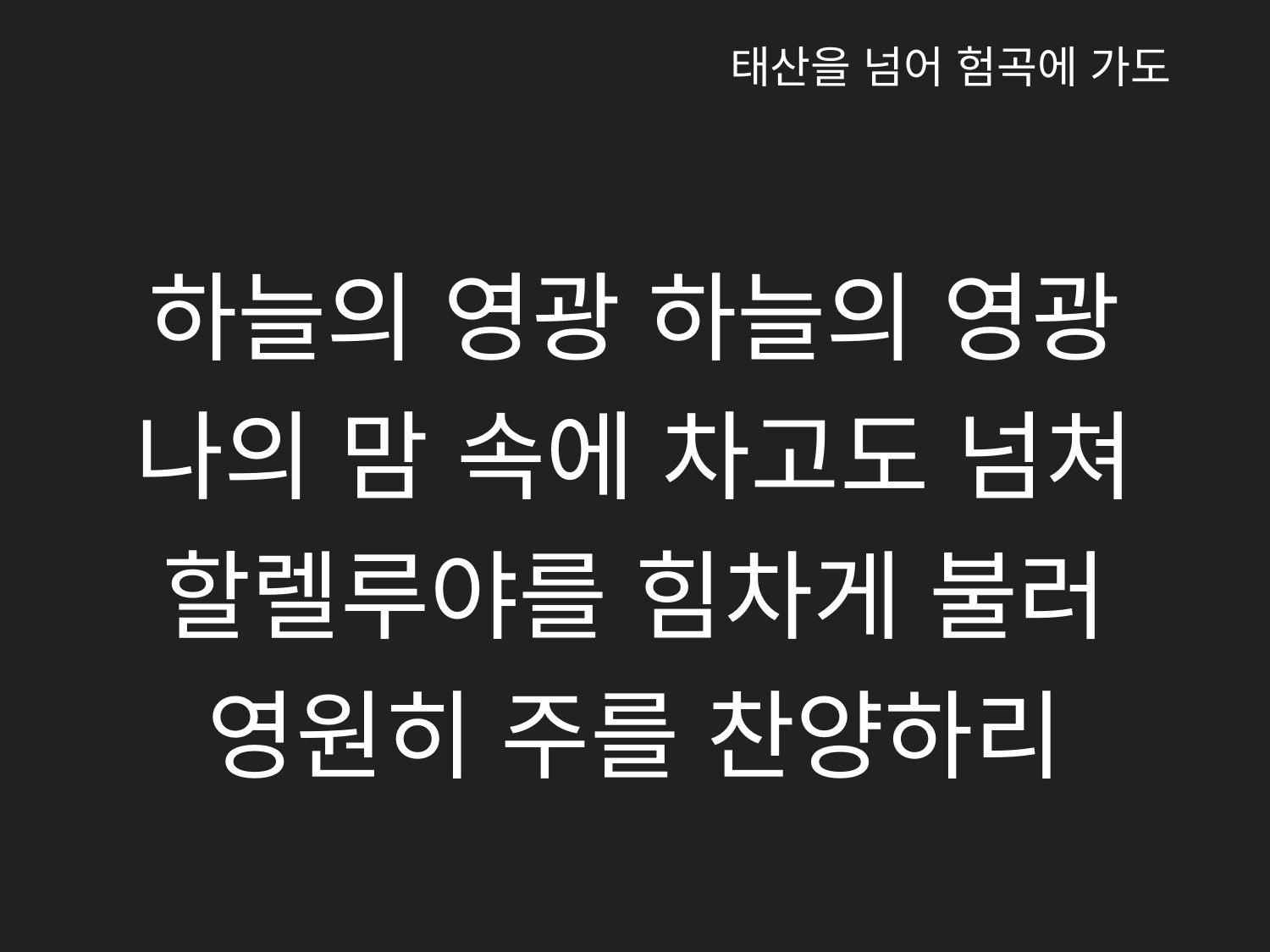

태산을 넘어 험곡에 가도
하늘의 영광 하늘의 영광
나의 맘 속에 차고도 넘쳐
할렐루야를 힘차게 불러
영원히 주를 찬양하리